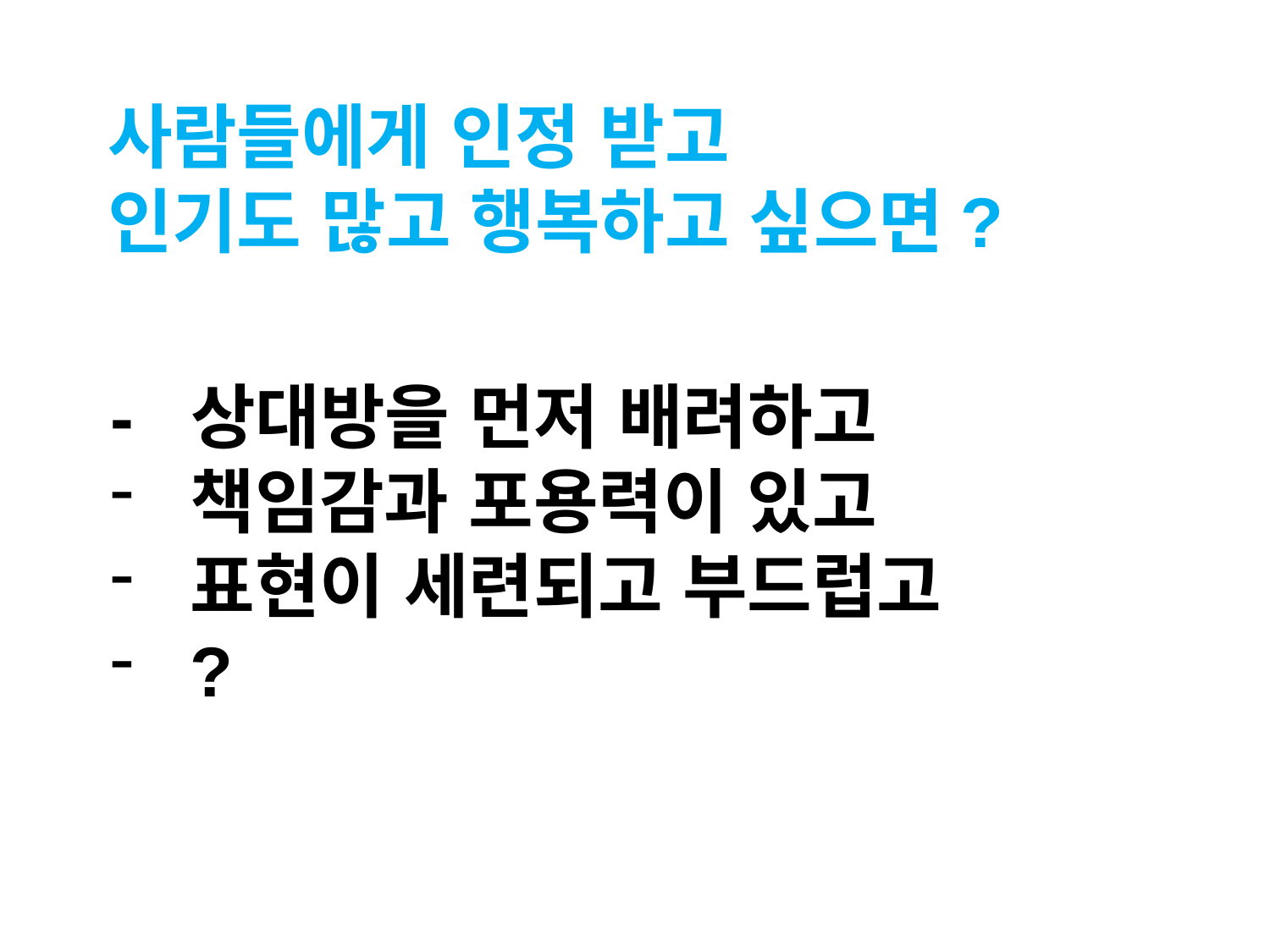

# 사람들에게 인정 받고 인기도 많고 행복하고 싶으면?

-  상대방을 먼저 배려하고
책임감과 포용력이 있고
표현이 세련되고 부드럽고
?